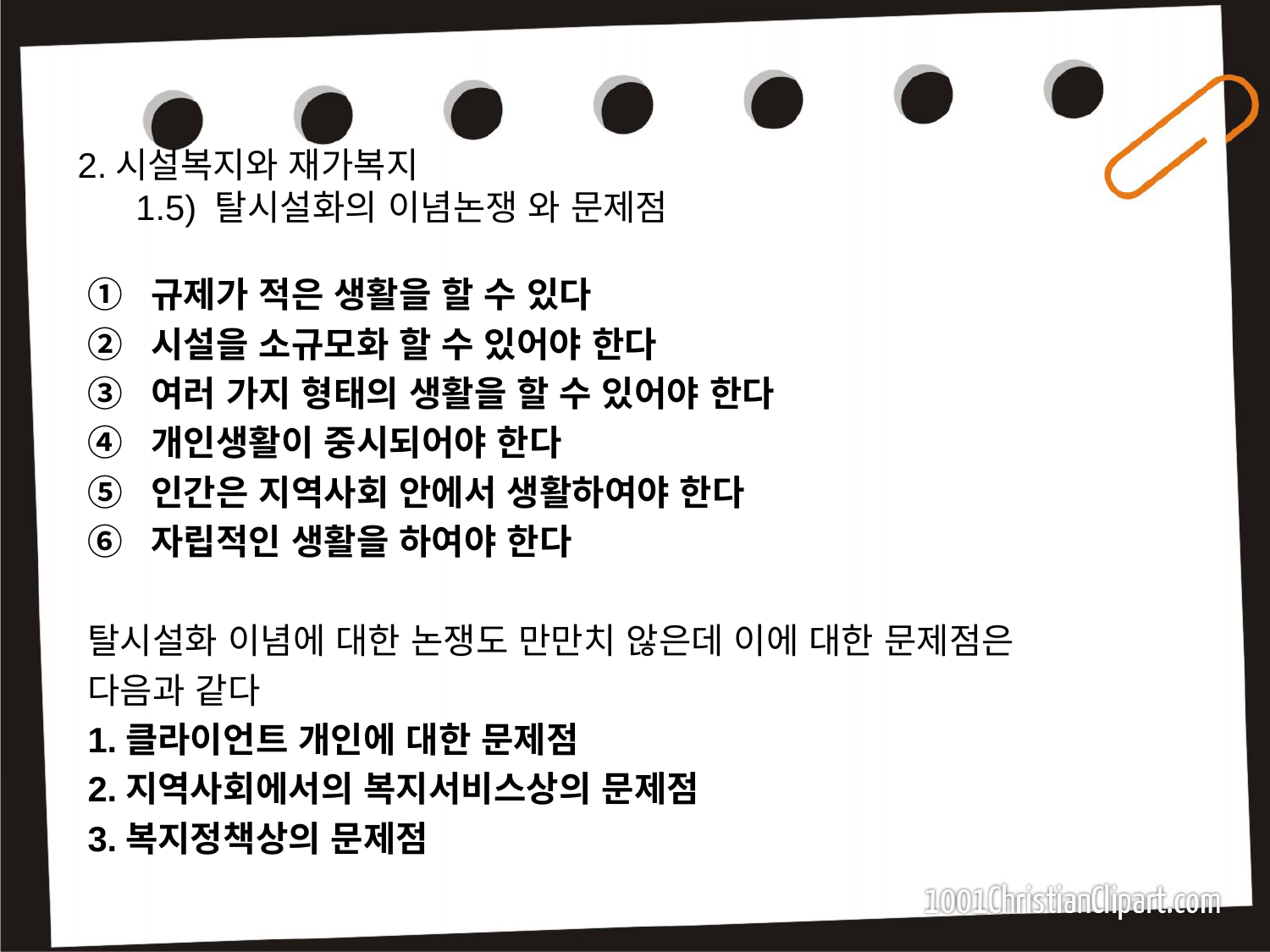

# 2.시설복지와 재가복지 1.5) 탈시설화의 이념논쟁 와 문제점
규제가 적은 생활을 할 수 있다
시설을 소규모화 할 수 있어야 한다
여러 가지 형태의 생활을 할 수 있어야 한다
개인생활이 중시되어야 한다
인간은 지역사회 안에서 생활하여야 한다
자립적인 생활을 하여야 한다

탈시설화 이념에 대한 논쟁도 만만치 않은데 이에 대한 문제점은
다음과 같다
1.클라이언트 개인에 대한 문제점
2.지역사회에서의 복지서비스상의 문제점
3.복지정책상의 문제점